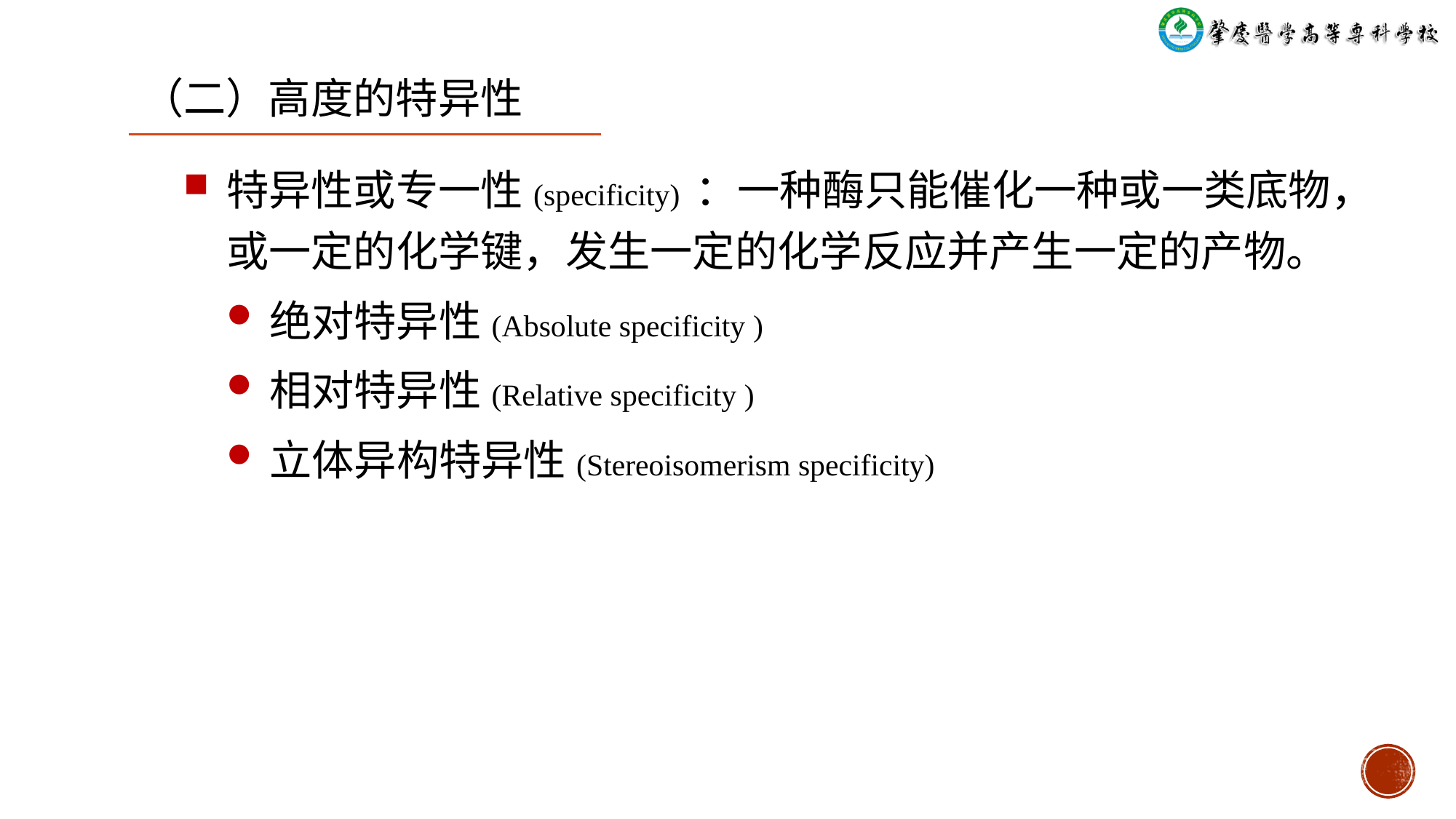

（二）高度的特异性
特异性或专一性(specificity) ：一种酶只能催化一种或一类底物，或一定的化学键，发生一定的化学反应并产生一定的产物。
绝对特异性(Absolute specificity )
相对特异性(Relative specificity )
立体异构特异性(Stereoisomerism specificity)